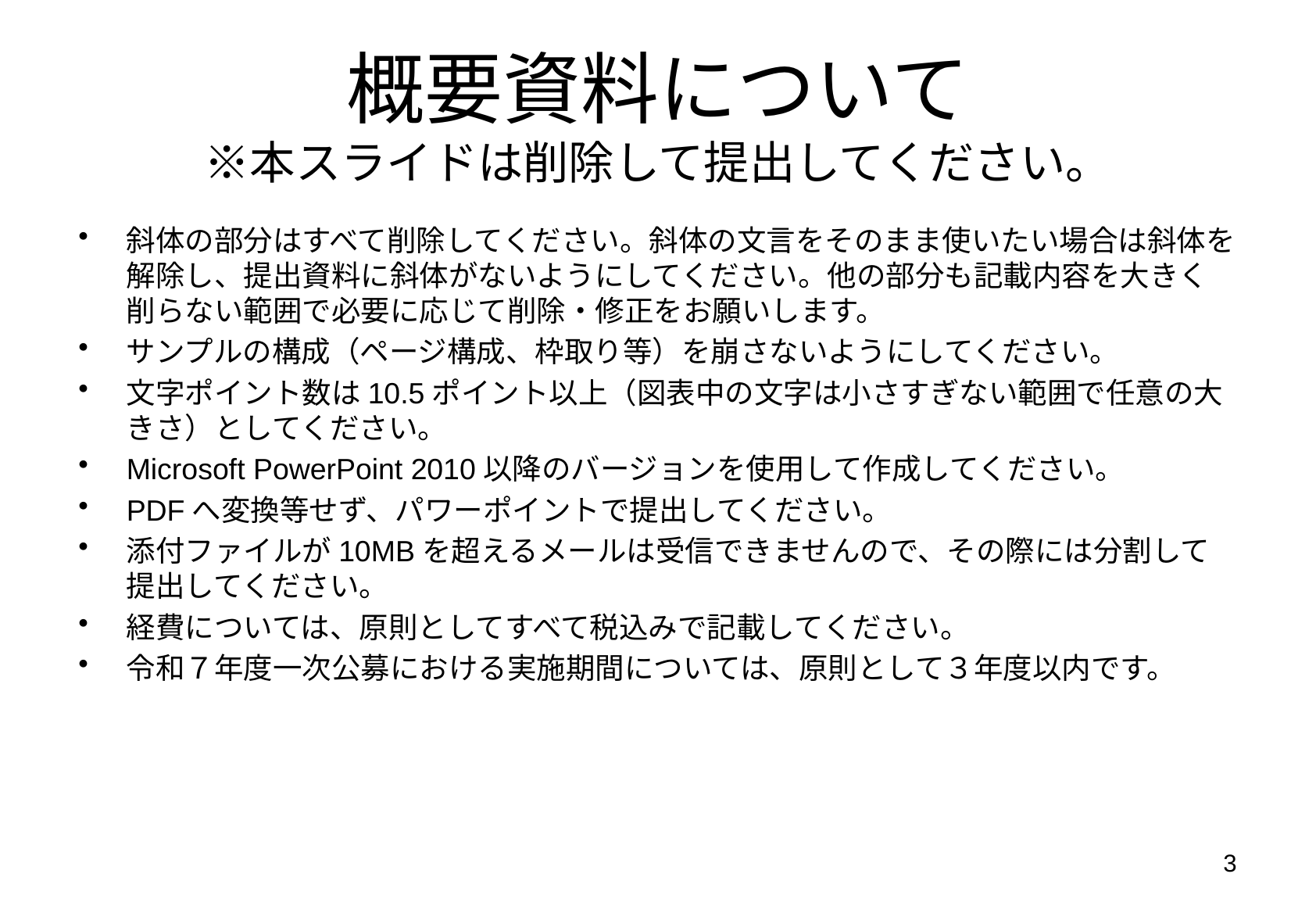

# 概要資料について ※本スライドは削除して提出してください。
斜体の部分はすべて削除してください。斜体の文言をそのまま使いたい場合は斜体を解除し、提出資料に斜体がないようにしてください。他の部分も記載内容を大きく削らない範囲で必要に応じて削除・修正をお願いします。
サンプルの構成（ページ構成、枠取り等）を崩さないようにしてください。
文字ポイント数は10.5ポイント以上（図表中の文字は小さすぎない範囲で任意の大きさ）としてください。
Microsoft PowerPoint 2010以降のバージョンを使用して作成してください。
PDFへ変換等せず、パワーポイントで提出してください。
添付ファイルが10MBを超えるメールは受信できませんので、その際には分割して提出してください。
経費については、原則としてすべて税込みで記載してください。
令和７年度一次公募における実施期間については、原則として３年度以内です。
3